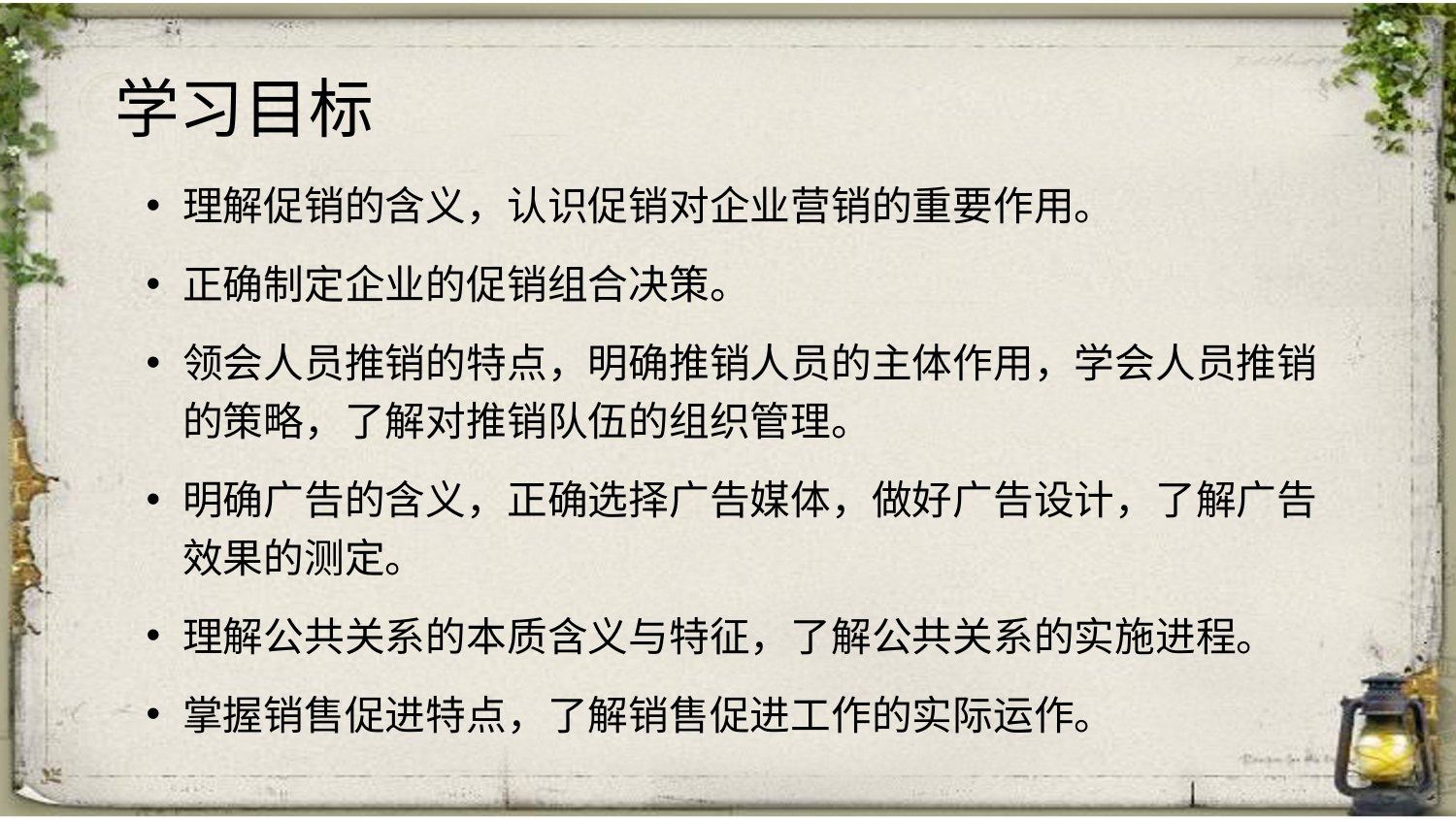

# 学习目标
理解促销的含义，认识促销对企业营销的重要作用。
正确制定企业的促销组合决策。
领会人员推销的特点，明确推销人员的主体作用，学会人员推销的策略，了解对推销队伍的组织管理。
明确广告的含义，正确选择广告媒体，做好广告设计，了解广告效果的测定。
理解公共关系的本质含义与特征，了解公共关系的实施进程。
掌握销售促进特点，了解销售促进工作的实际运作。